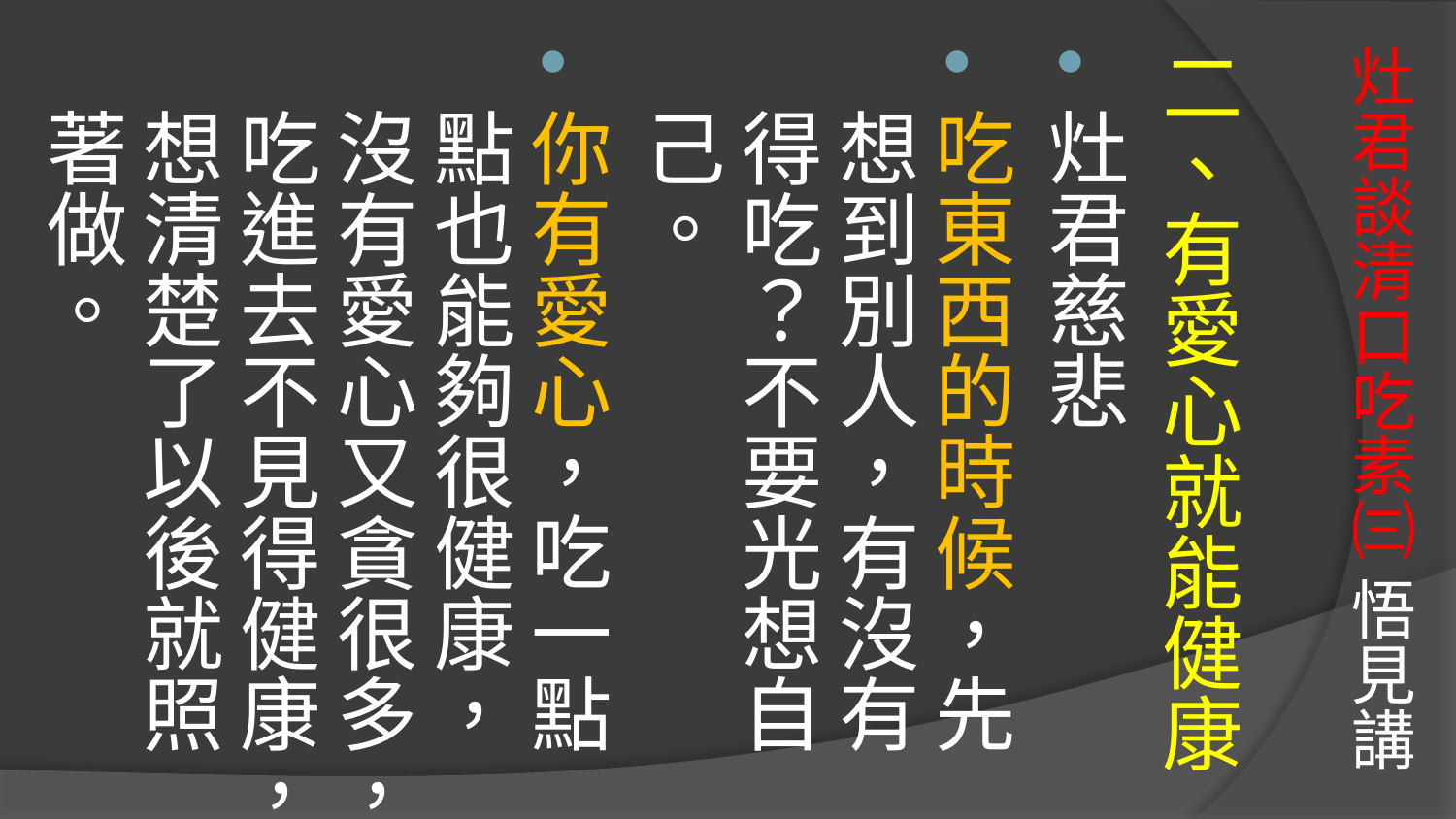

# 灶君談清口吃素㈢ 悟見講
二、有愛心就能健康
灶君慈悲
吃東西的時候，先想到別人，有沒有得吃？不要光想自己。
你有愛心，吃一點點也能夠很健康，沒有愛心又貪很多，吃進去不見得健康，想清楚了以後就照著做。